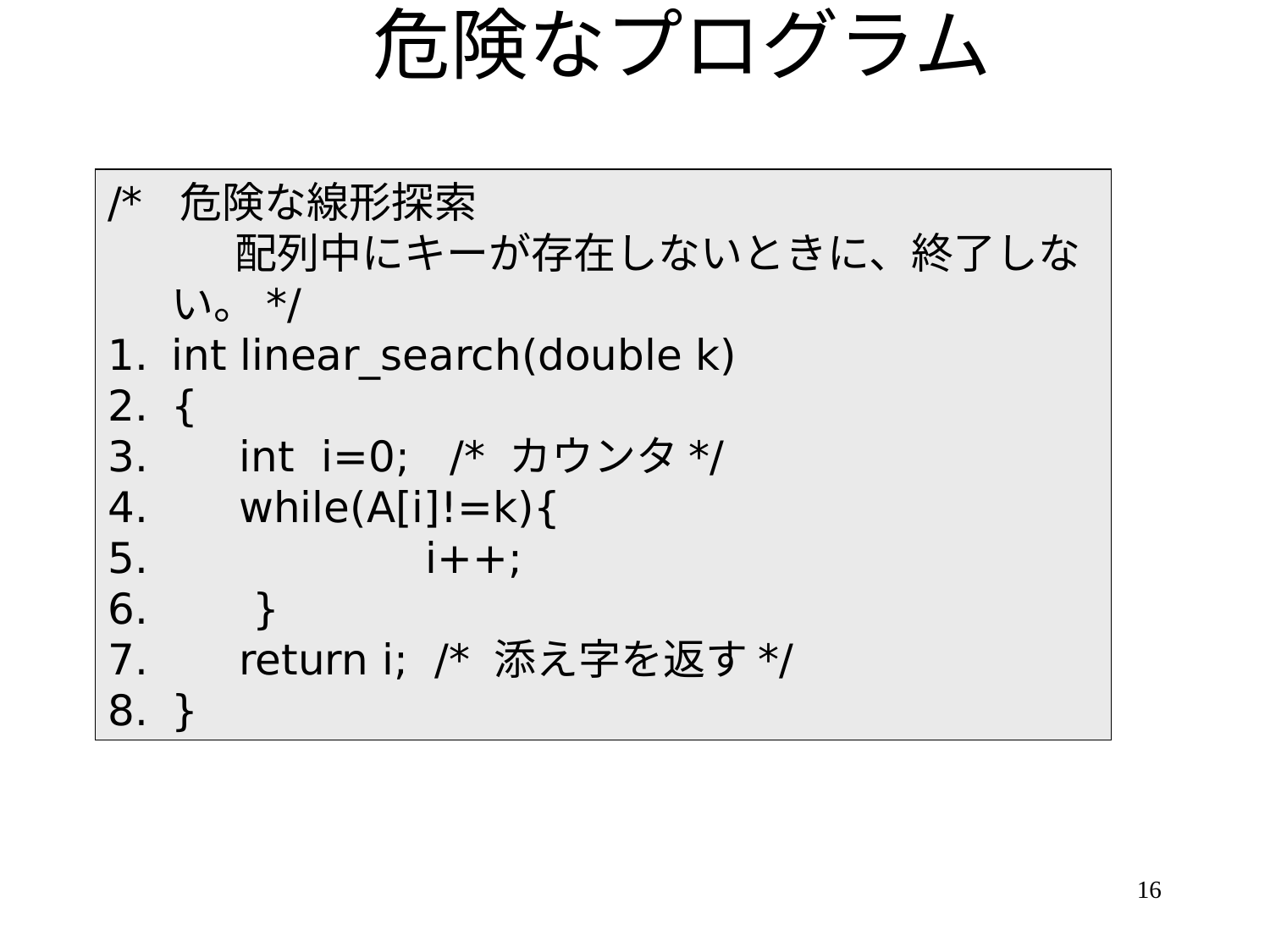

# 危険なプログラム
/*  危険な線形探索
　　　配列中にキーが存在しないときに、終了しない。*/
int linear_search(double k)
{
     int  i=0;   /* カウンタ*/
     while(A[i]!=k){
		i++;
      }
     return i;  /* 添え字を返す*/
}
16